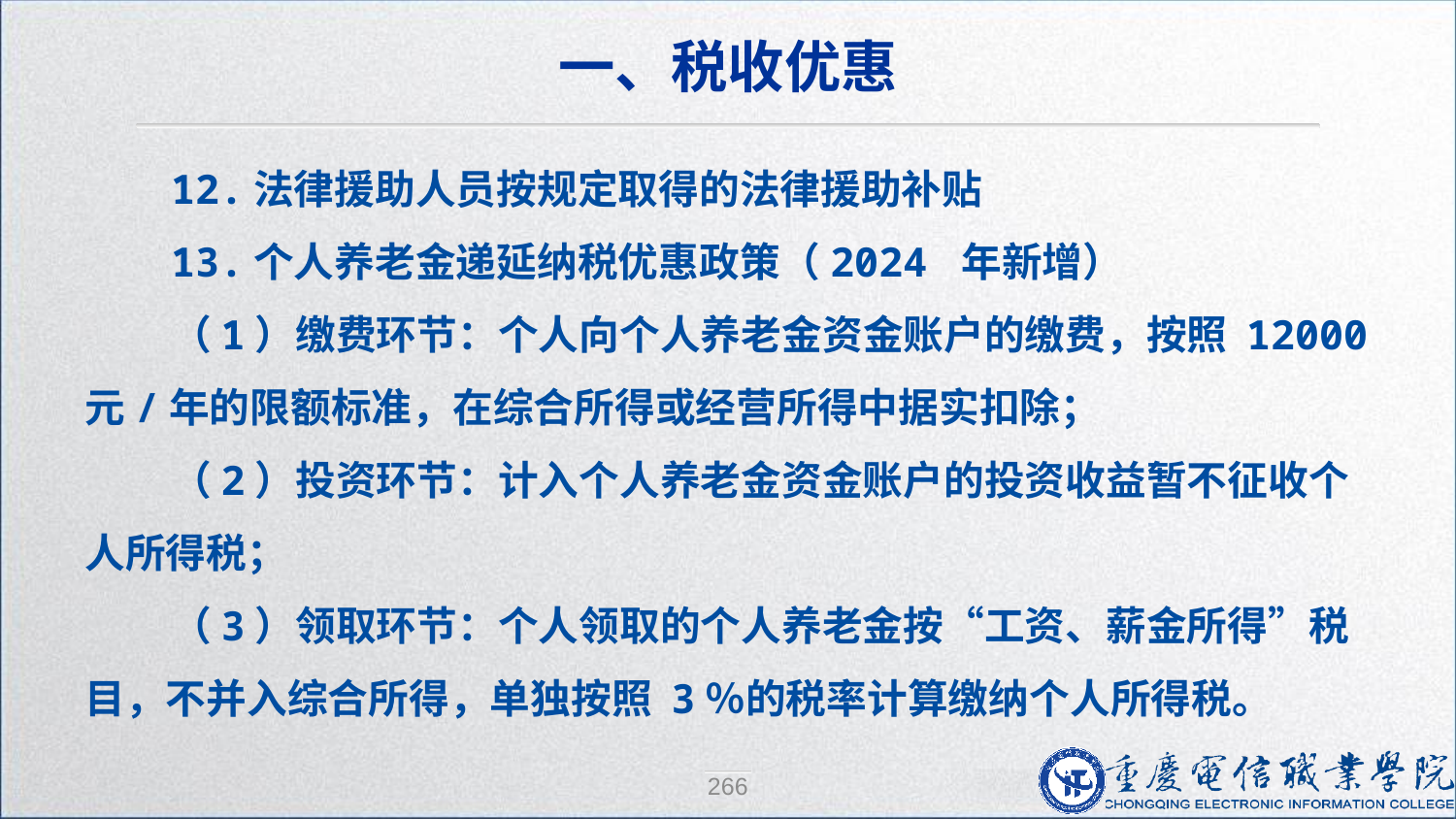

一、税收优惠
12.法律援助人员按规定取得的法律援助补贴
13.个人养老金递延纳税优惠政策（2024 年新增）
（1）缴费环节：个人向个人养老金资金账户的缴费，按照 12000 元/年的限额标准，在综合所得或经营所得中据实扣除；
（2）投资环节：计入个人养老金资金账户的投资收益暂不征收个人所得税；
（3）领取环节：个人领取的个人养老金按“工资、薪金所得”税目，不并入综合所得，单独按照 3％的税率计算缴纳个人所得税。
266